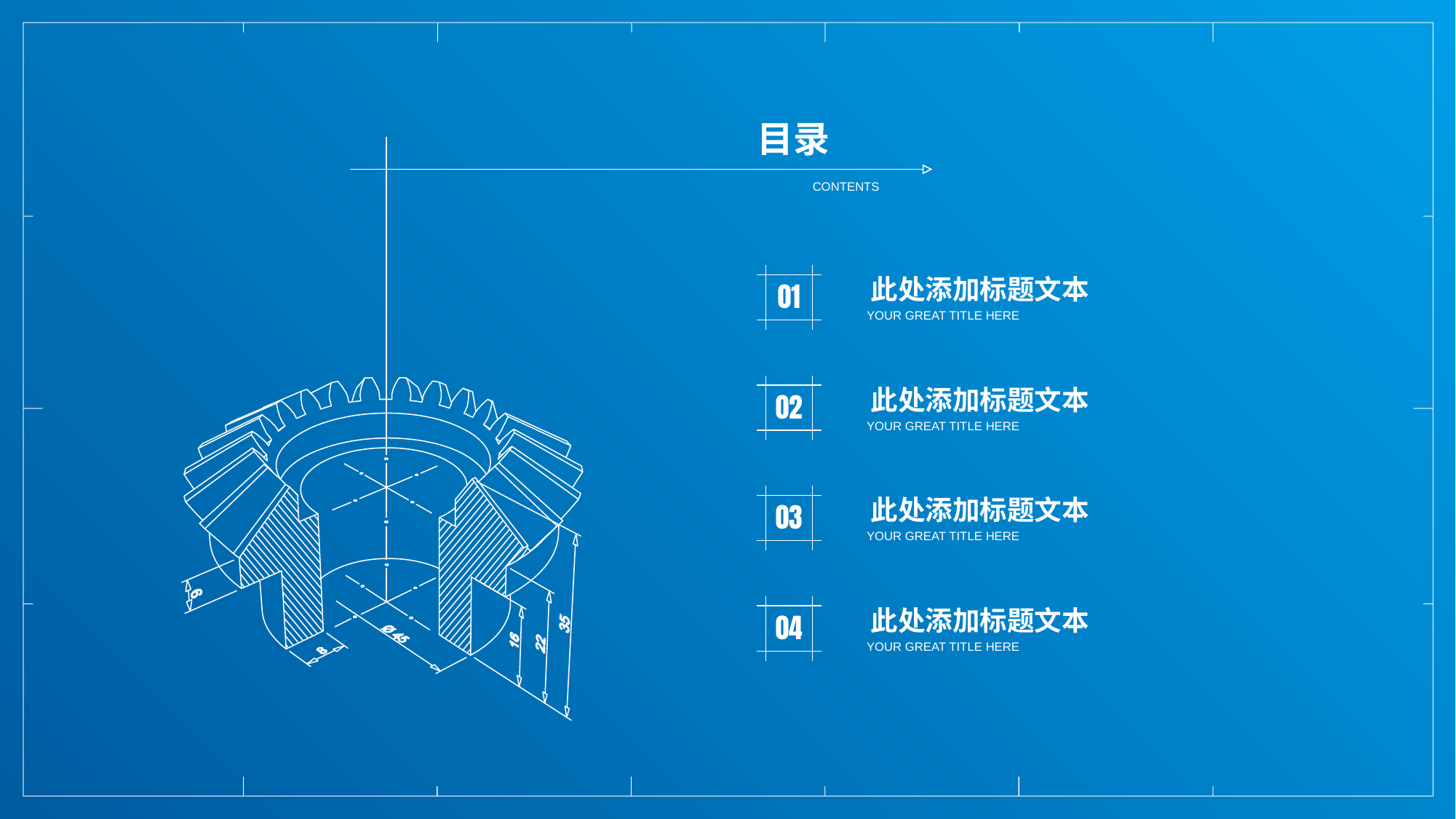

目录

CONTENTS
此处添加标题文本
01
YOUR GREAT TITLE HERE
此处添加标题文本

02
YOUR GREAT TITLE HERE
此处添加标题文本
03
YOUR GREAT TITLE HERE
此处添加标题文本
04
YOUR GREAT TITLE HERE